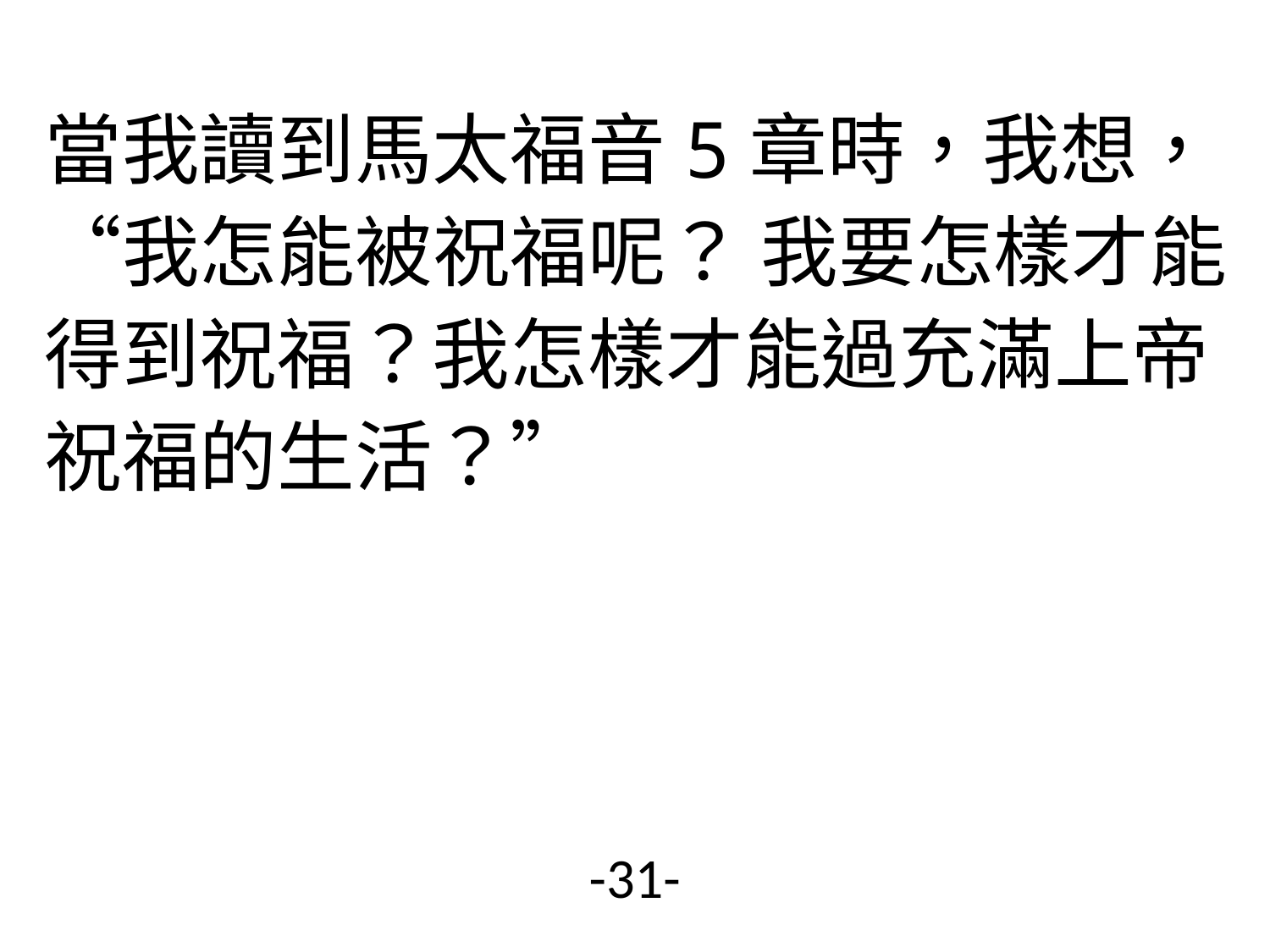

# 當我讀到馬太福音5章時，我想，“我怎能被祝福呢？ 我要怎樣才能得到祝福？我怎樣才能過充滿上帝 祝福的生活？”
-31-